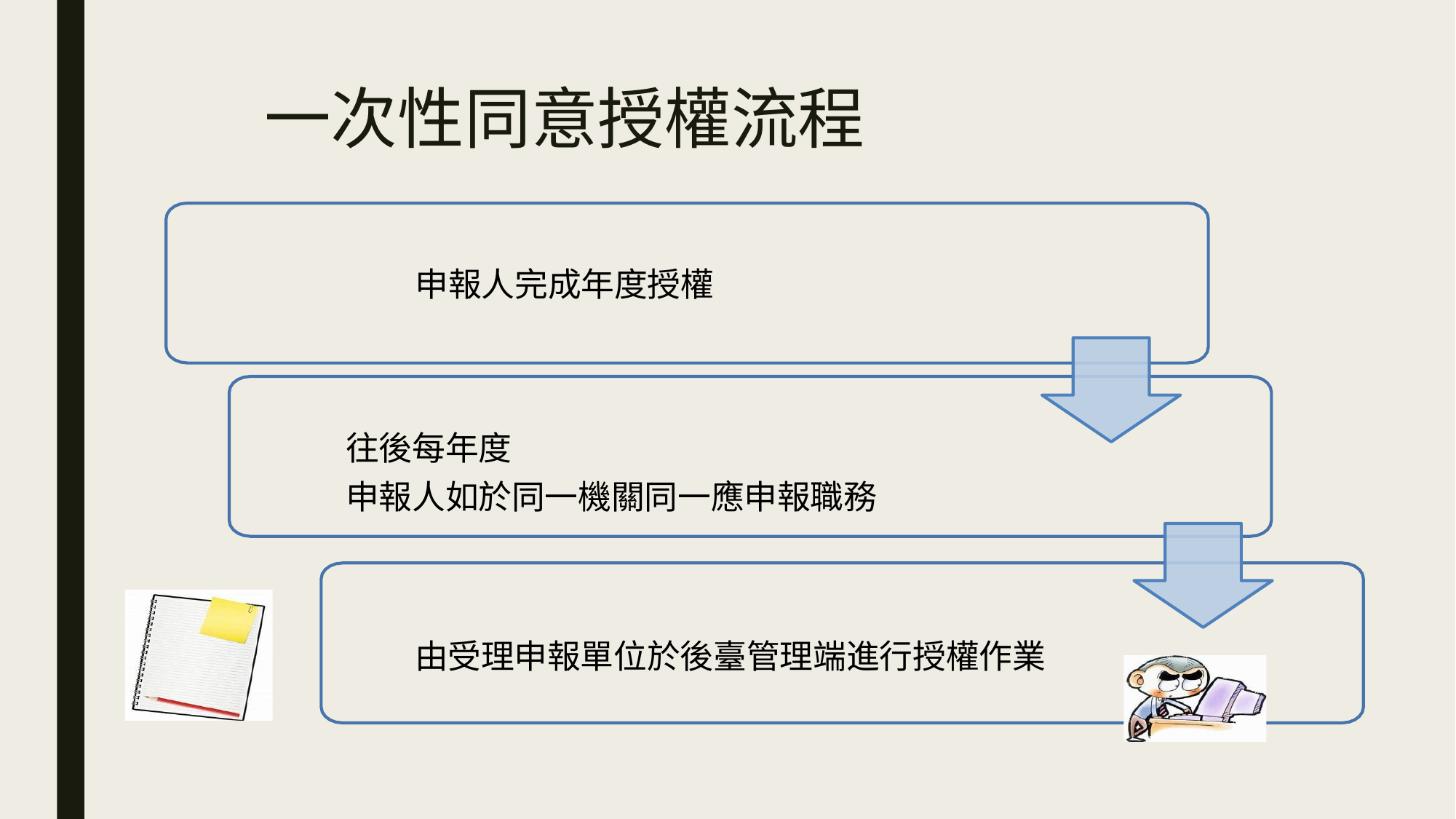

# 一次性同意授權流程

申報人完成年度授權

往後每年度
申報人如於同一機關同一應申報職務

由受理申報單位於後臺管理端進行授權作業